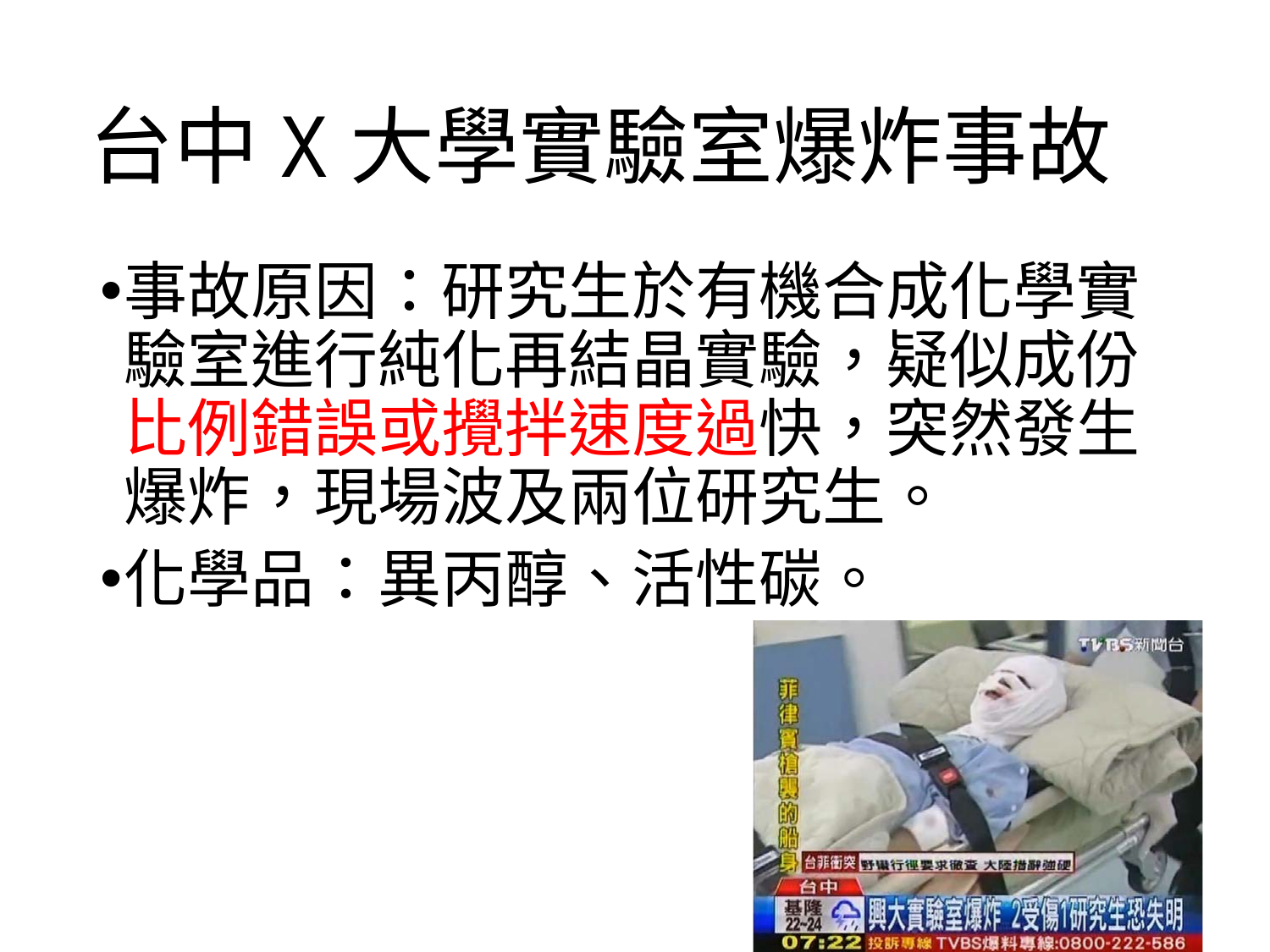

# 台中X大學實驗室爆炸事故
事故原因：研究生於有機合成化學實驗室進行純化再結晶實驗，疑似成份比例錯誤或攪拌速度過快，突然發生爆炸，現場波及兩位研究生。
化學品：異丙醇、活性碳。